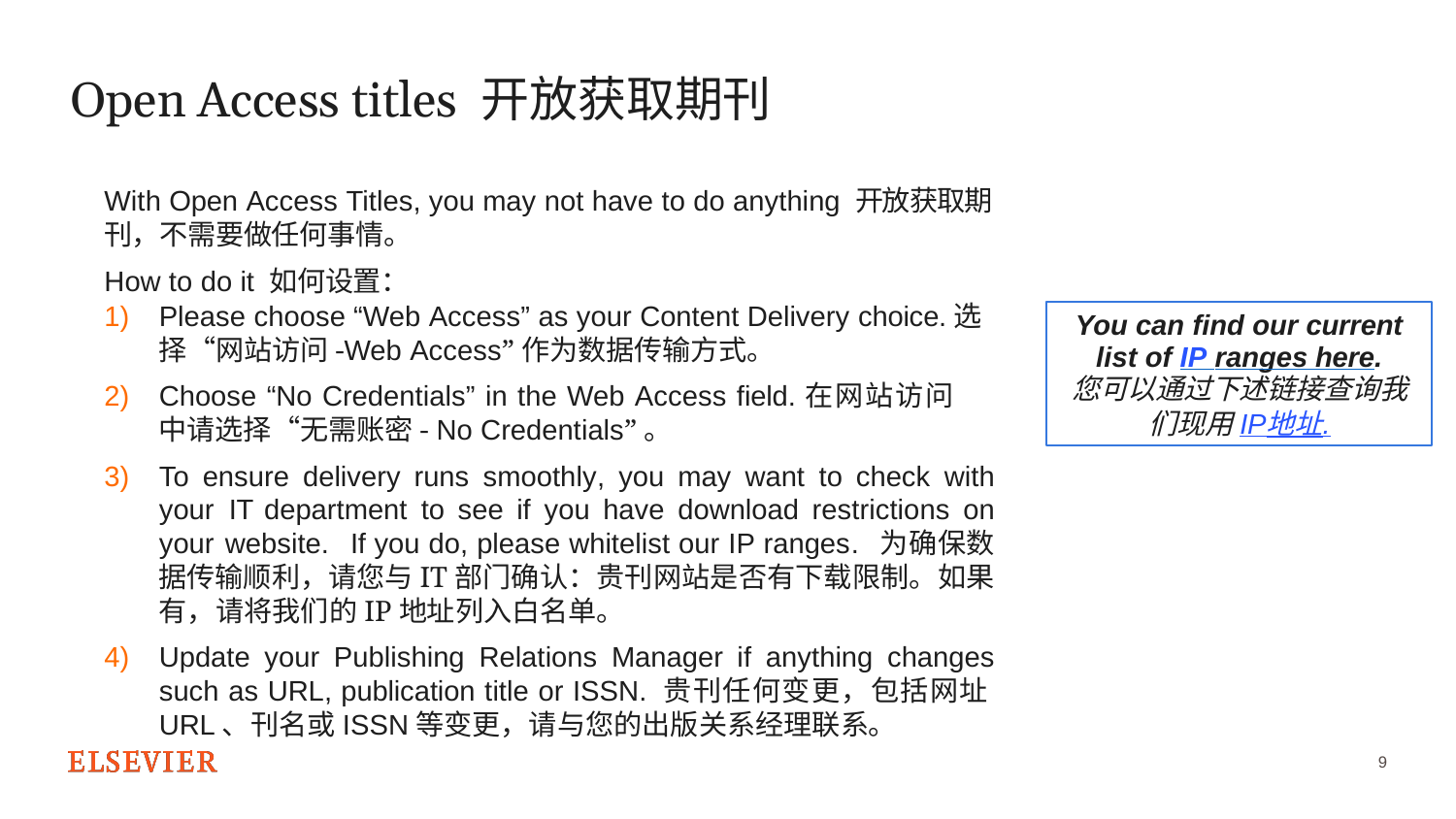

# Open Access titles 开放获取期刊
With Open Access Titles, you may not have to do anything 开放获取期刊，不需要做任何事情。
How to do it 如何设置：
Please choose “Web Access” as your Content Delivery choice.选择“网站访问-Web Access”作为数据传输方式。
Choose “No Credentials” in the Web Access field.在网站访问中请选择“无需账密- No Credentials”。
To ensure delivery runs smoothly, you may want to check with your IT department to see if you have download restrictions on your website.  If you do, please whitelist our IP ranges. 为确保数据传输顺利，请您与IT部门确认：贵刊网站是否有下载限制。如果有，请将我们的IP地址列入白名单。
Update your Publishing Relations Manager if anything changes such as URL, publication title or ISSN. 贵刊任何变更，包括网址URL、刊名或ISSN等变更，请与您的出版关系经理联系。
You can find our current
list of IP ranges here.
您可以通过下述链接查询我们现用IP地址.
9